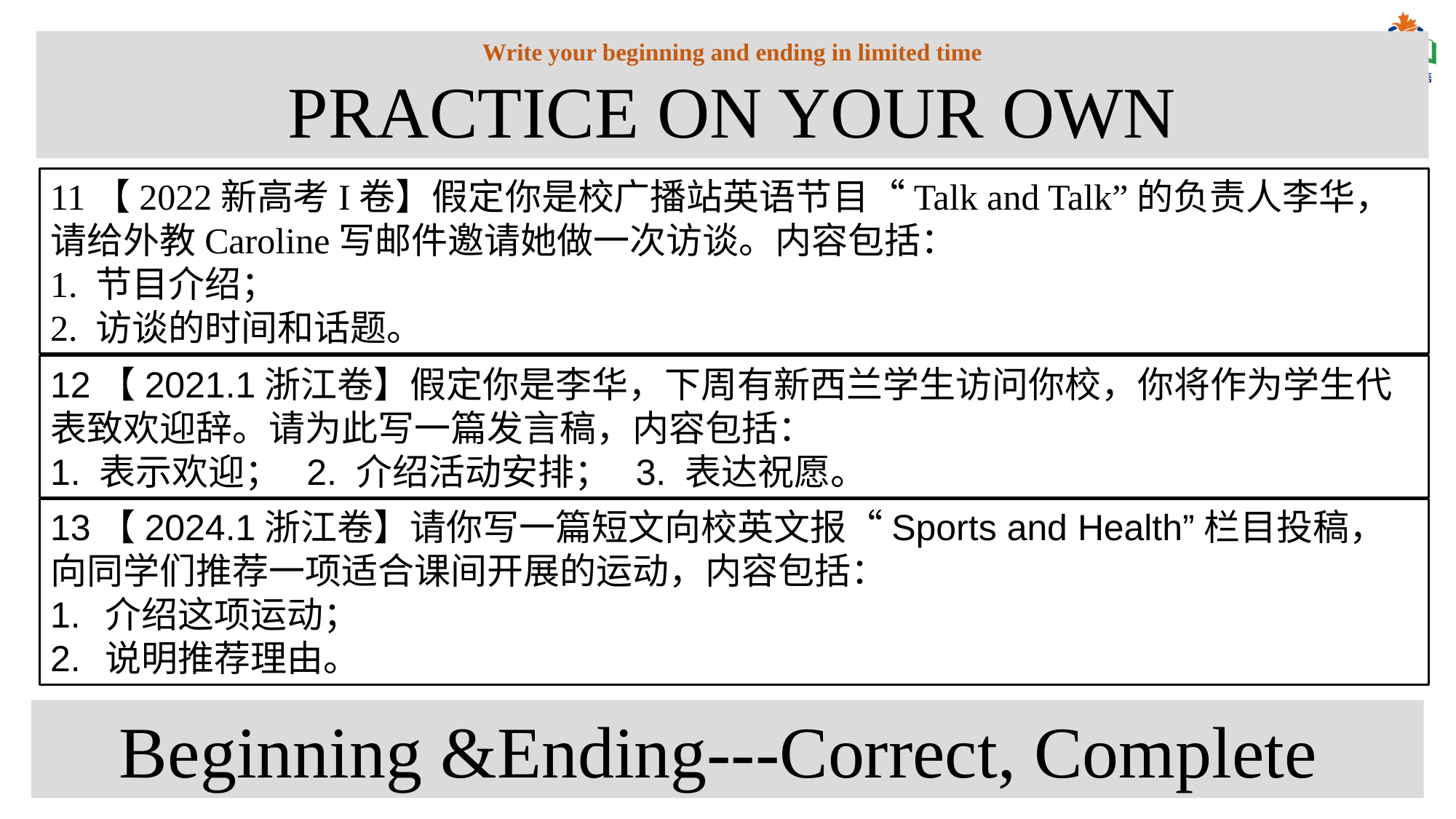

Write your beginning and ending in limited time
PRACTICE ON YOUR OWN
11【2022新高考I卷】假定你是校广播站英语节目“Talk and Talk”的负责人李华，请给外教Caroline写邮件邀请她做一次访谈。内容包括：
1. 节目介绍；
2. 访谈的时间和话题。
12【2021.1浙江卷】假定你是李华，下周有新西兰学生访问你校，你将作为学生代表致欢迎辞。请为此写一篇发言稿，内容包括：
1. 表示欢迎；  2. 介绍活动安排；  3. 表达祝愿。
13【2024.1浙江卷】请你写一篇短文向校英文报“Sports and Health”栏目投稿，向同学们推荐一项适合课间开展的运动，内容包括：
介绍这项运动；
说明推荐理由。
Beginning &Ending---Correct, Complete